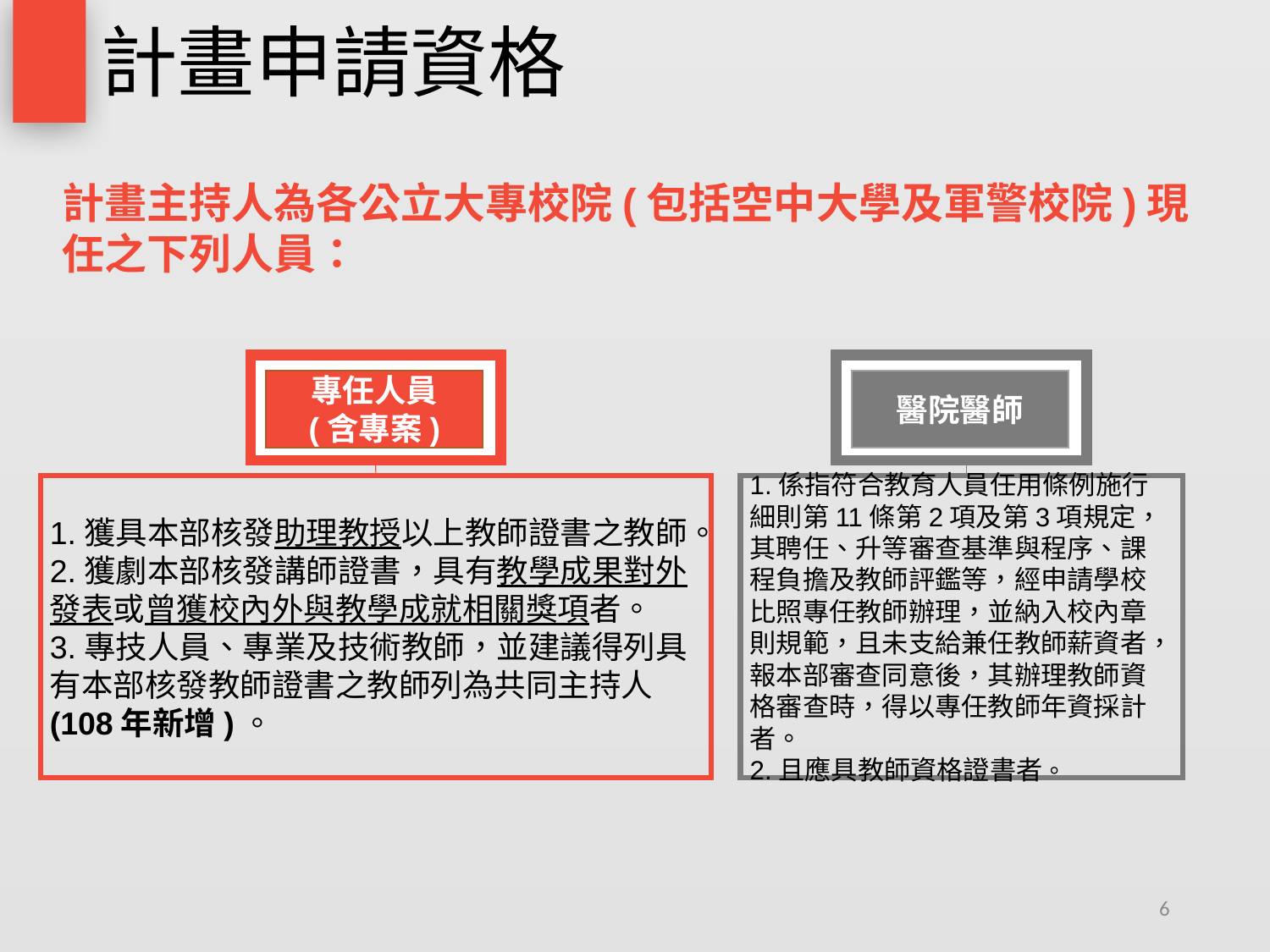

# 計畫申請資格
計畫主持人為各公立大專校院(包括空中大學及軍警校院)現任之下列人員：

專任人員
(含專案)

醫院醫師
1.獲具本部核發助理教授以上教師證書之教師。
2.獲劇本部核發講師證書，具有教學成果對外發表或曾獲校內外與教學成就相關獎項者。
3.專技人員、專業及技術教師，並建議得列具有本部核發教師證書之教師列為共同主持人(108年新增)。
1.係指符合教育人員任用條例施行細則第11條第2項及第3項規定，其聘任、升等審查基準與程序、課程負擔及教師評鑑等，經申請學校比照專任教師辦理，並納入校內章則規範，且未支給兼任教師薪資者，報本部審查同意後，其辦理教師資格審查時，得以專任教師年資採計者。
2.且應具教師資格證書者。
6